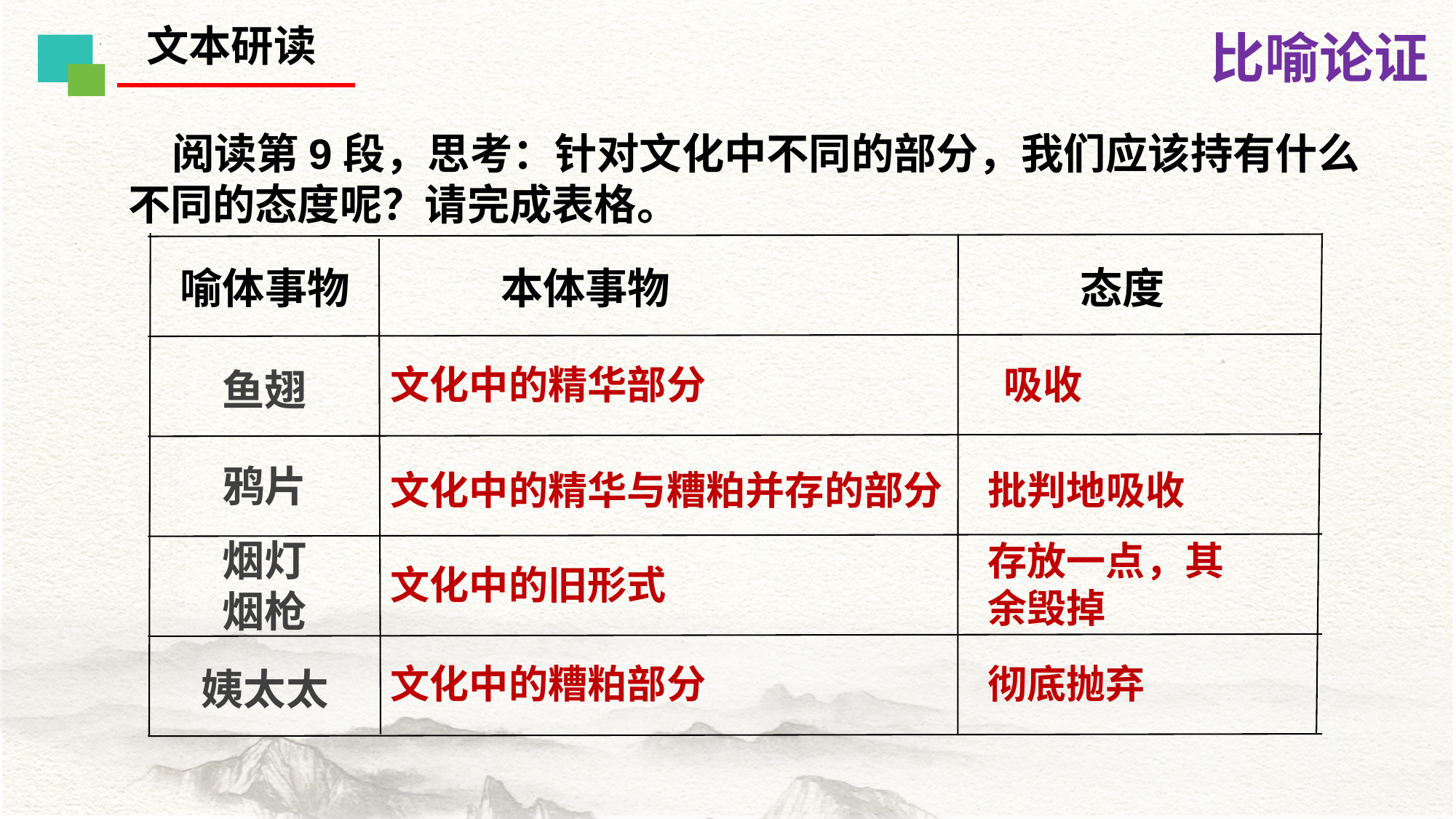

文本研读
比喻论证

      阅读第9段，思考：针对文化中不同的部分，我们应该持有什么不同的态度呢？请完成表格。
喻体事物
本体事物
态度
文化中的精华部分
吸收
鱼翅
鸦片
文化中的精华与糟粕并存的部分
批判地吸收
烟灯
烟枪
存放一点，其余毁掉
文化中的旧形式
文化中的糟粕部分
彻底抛弃
姨太太